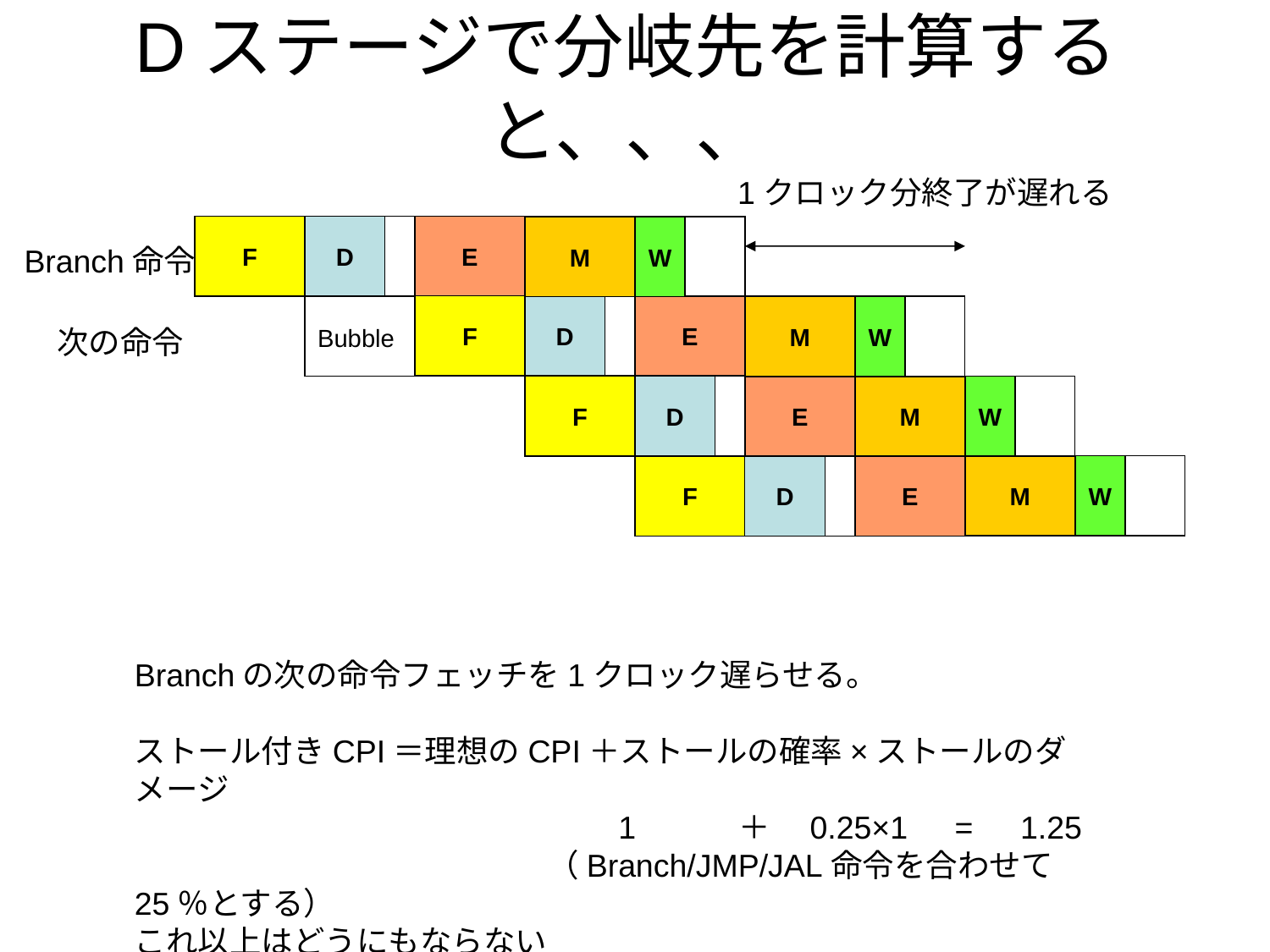

# Dステージで分岐先を計算すると、、、
1クロック分終了が遅れる
F
D

E

W
M

W
Branch命令

F
D

E

M

W
次の命令
Bubble
F
D

E
M

W
M

W
F
D

E
Branchの次の命令フェッチを1クロック遅らせる。

ストール付きCPI＝理想のCPI＋ストールの確率×ストールのダメージ
　　　　　　　　　　　　　　　1　　　＋　0.25×1　=　1.25
　　　　　　　　　　　　　（Branch/JMP/JAL命令を合わせて25％とする）
これ以上はどうにもならない